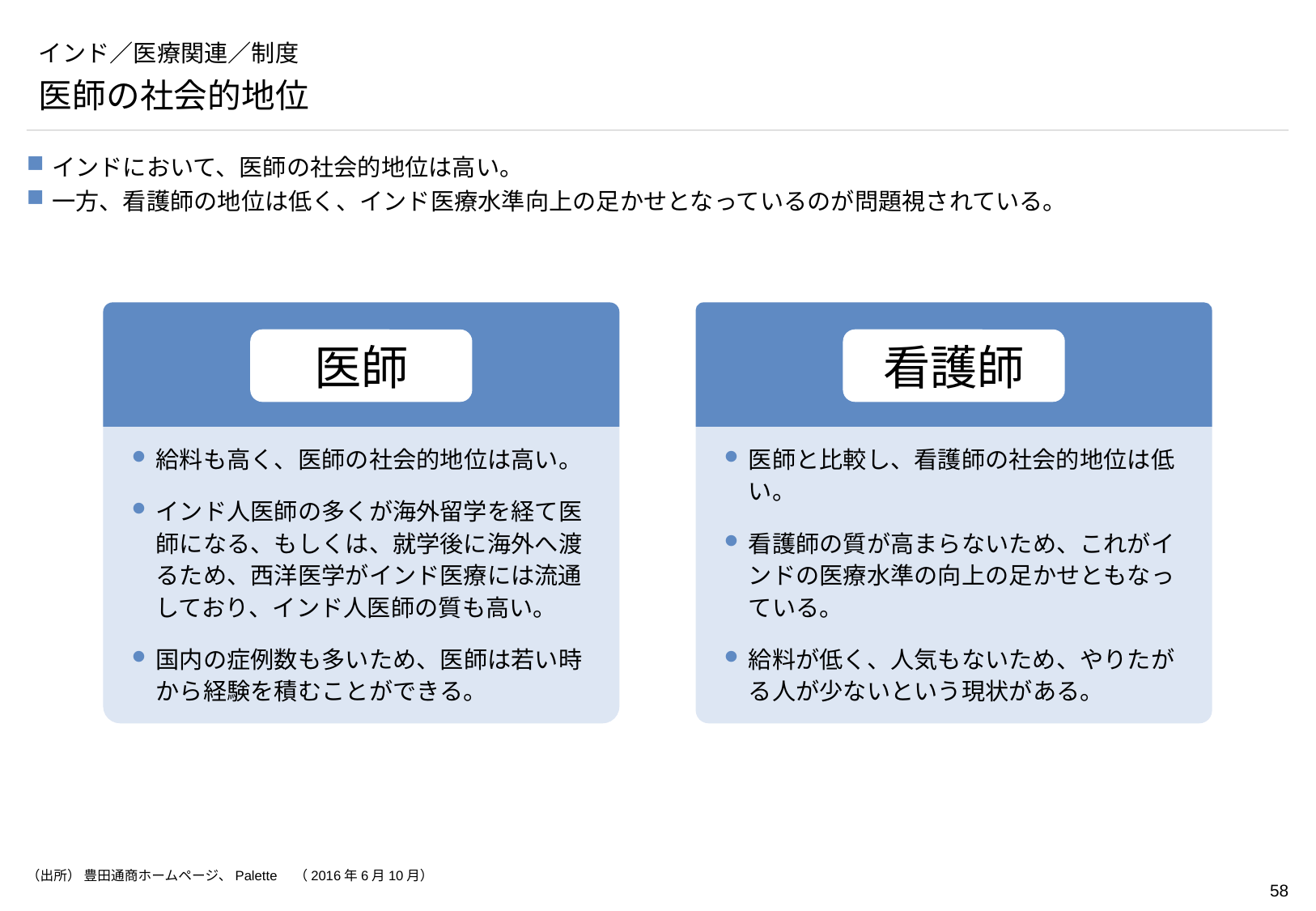

# インド／医療関連／制度
医師の社会的地位
インドにおいて、医師の社会的地位は高い。
一方、看護師の地位は低く、インド医療水準向上の足かせとなっているのが問題視されている。

医師
看護師

給料も高く、医師の社会的地位は高い。
インド人医師の多くが海外留学を経て医師になる、もしくは、就学後に海外へ渡るため、西洋医学がインド医療には流通しており、インド人医師の質も高い。
国内の症例数も多いため、医師は若い時から経験を積むことができる。
医師と比較し、看護師の社会的地位は低い。
看護師の質が高まらないため、これがインドの医療水準の向上の足かせともなっている。
給料が低く、人気もないため、やりたがる人が少ないという現状がある。

（出所） 豊田通商ホームページ、Palette　（2016年6月10月）